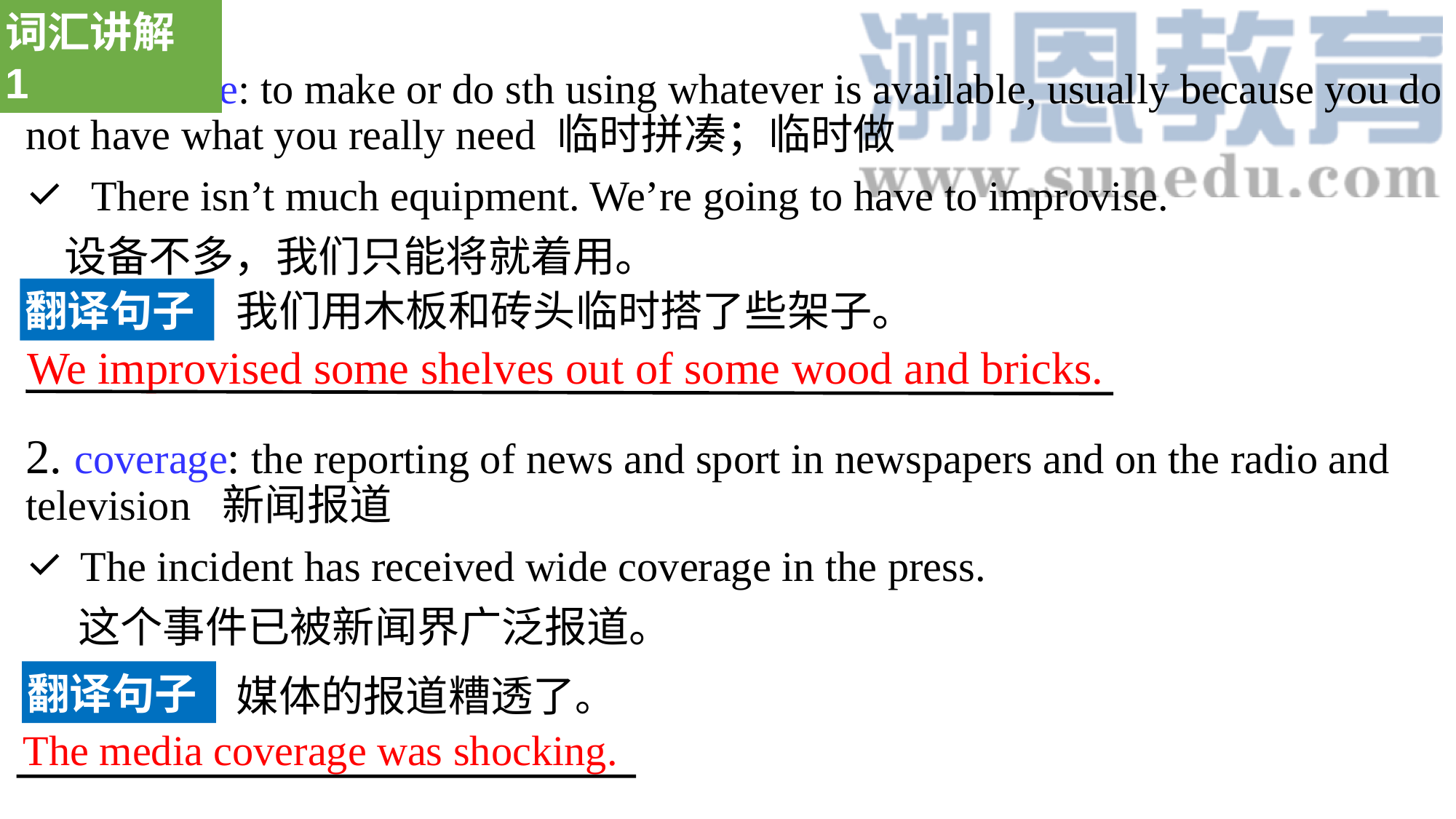

词汇讲解 1
1. improvise: to make or do sth using whatever is available, usually because you do not have what you really need 临时拼凑；临时做
 There isn’t much equipment. We’re going to have to improvise.
   设备不多，我们只能将就着用。

2. coverage: the reporting of news and sport in newspapers and on the radio and television  新闻报道
The incident has received wide coverage in the press.
    这个事件已被新闻界广泛报道。
我们用木板和砖头临时搭了些架子。
翻译句子
We improvised some shelves out of some wood and bricks.

翻译句子
媒体的报道糟透了。
 The media coverage was shocking.